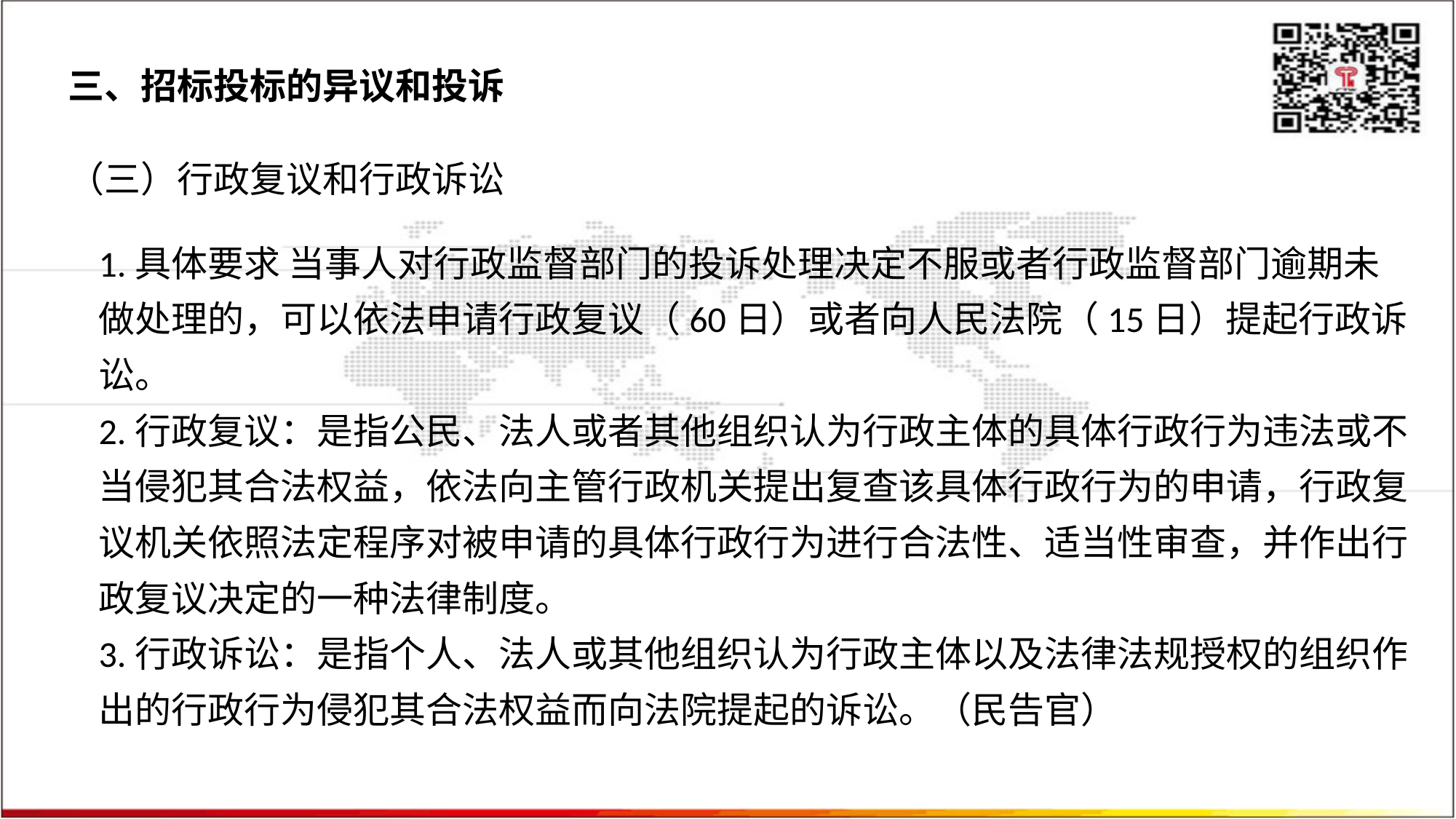

三、招标投标的异议和投诉
（三）行政复议和行政诉讼
1.具体要求 当事人对行政监督部门的投诉处理决定不服或者行政监督部门逾期未做处理的，可以依法申请行政复议（60日）或者向人民法院（15日）提起行政诉讼。
2.行政复议：是指公民、法人或者其他组织认为行政主体的具体行政行为违法或不当侵犯其合法权益，依法向主管行政机关提出复查该具体行政行为的申请，行政复议机关依照法定程序对被申请的具体行政行为进行合法性、适当性审查，并作出行政复议决定的一种法律制度。
3.行政诉讼：是指个人、法人或其他组织认为行政主体以及法律法规授权的组织作出的行政行为侵犯其合法权益而向法院提起的诉讼。（民告官）